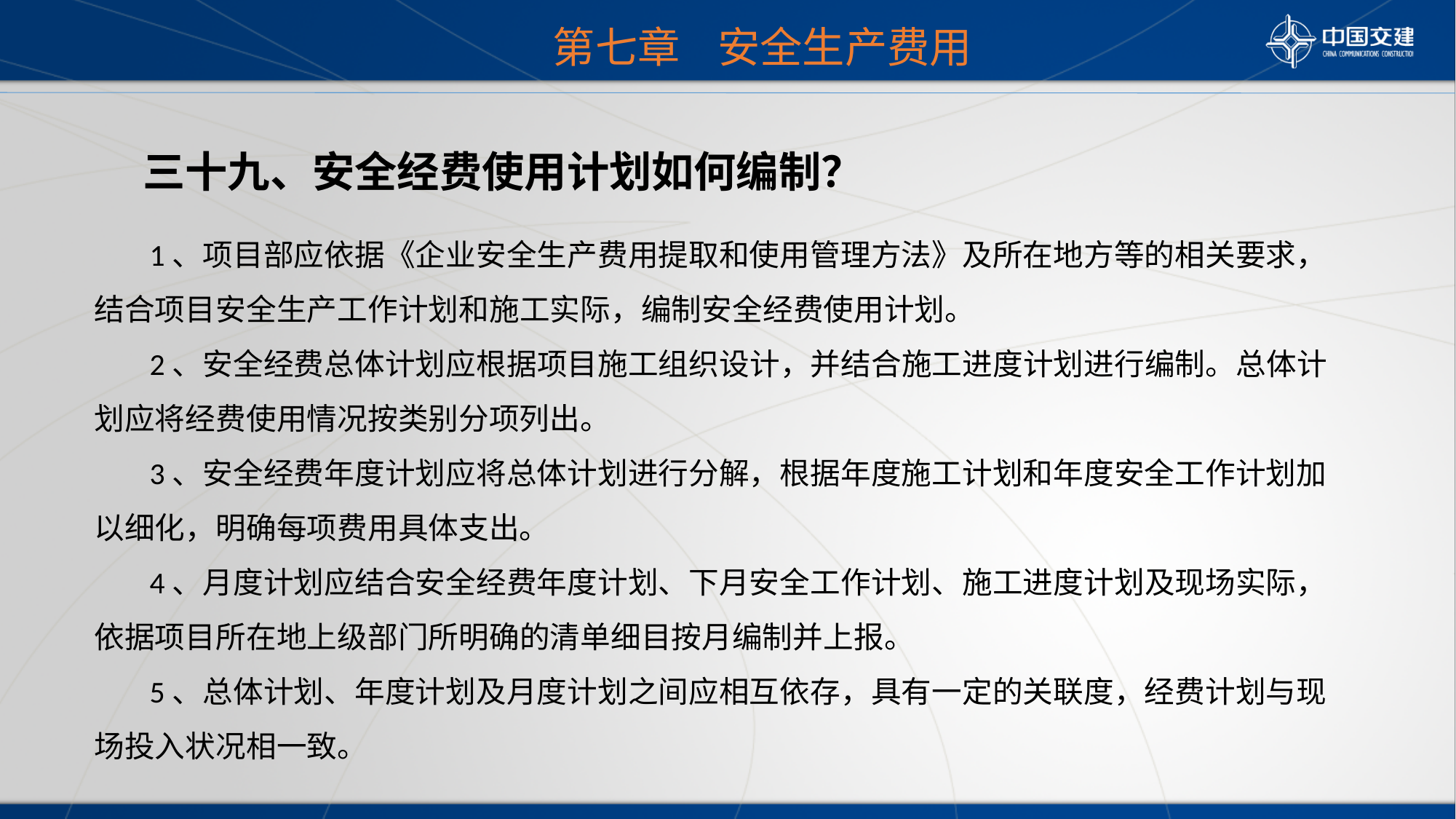

第七章    安全生产费用
    三十九、安全经费使用计划如何编制？
        1、项目部应依据《企业安全生产费用提取和使用管理方法》及所在地方等的相关要求，结合项目安全生产工作计划和施工实际，编制安全经费使用计划。
        2、安全经费总体计划应根据项目施工组织设计，并结合施工进度计划进行编制。总体计划应将经费使用情况按类别分项列出。
        3、安全经费年度计划应将总体计划进行分解，根据年度施工计划和年度安全工作计划加以细化，明确每项费用具体支出。
        4、月度计划应结合安全经费年度计划、下月安全工作计划、施工进度计划及现场实际，依据项目所在地上级部门所明确的清单细目按月编制并上报。
        5、总体计划、年度计划及月度计划之间应相互依存，具有一定的关联度，经费计划与现场投入状况相一致。